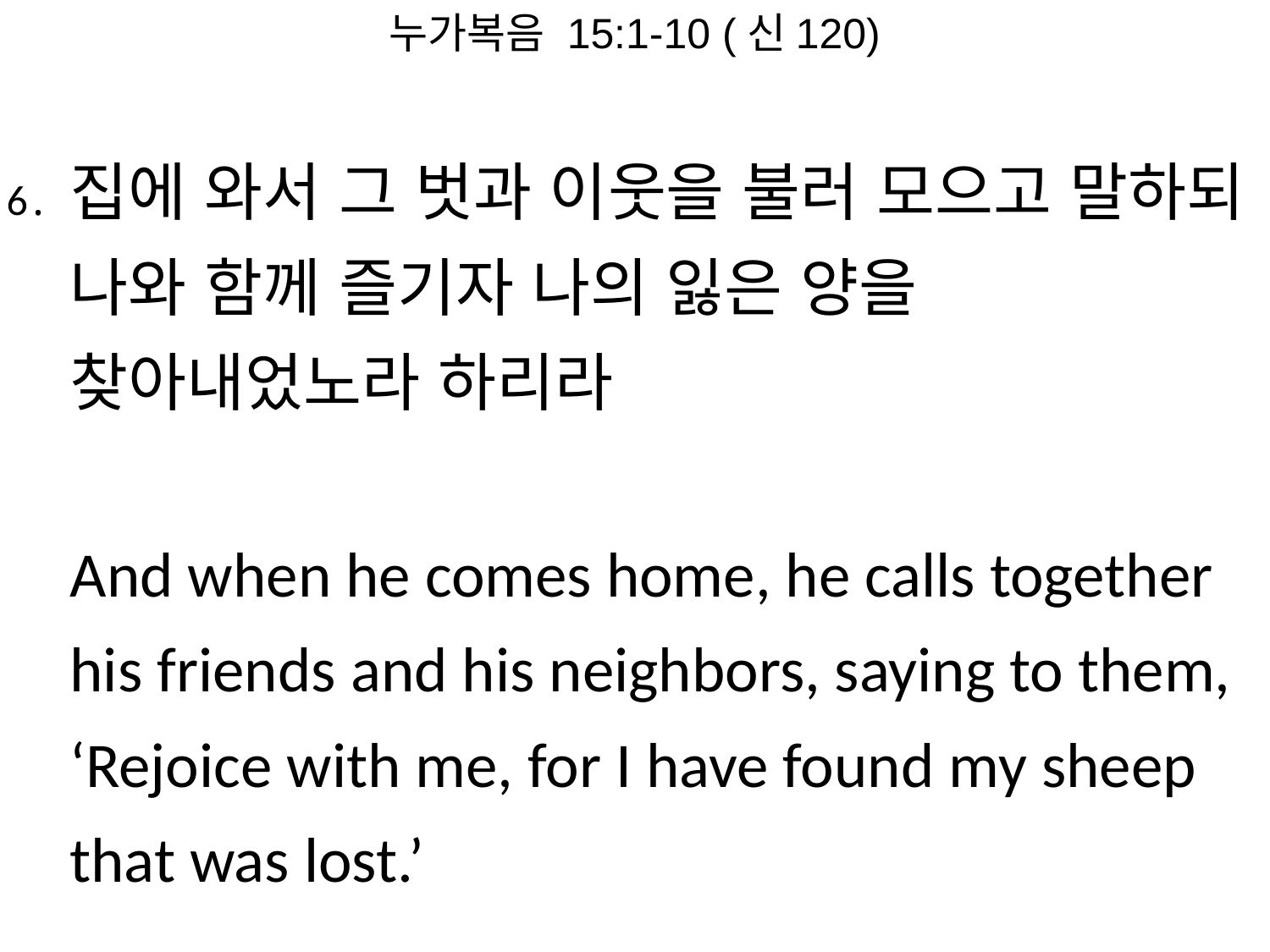

누가복음 15:1-10 (신120)
#
6․	집에 와서 그 벗과 이웃을 불러 모으고 말하되 나와 함께 즐기자 나의 잃은 양을 찾아내었노라 하리라
And when he comes home, he calls together his friends and his neighbors, saying to them, ‘Rejoice with me, for I have found my sheep that was lost.’